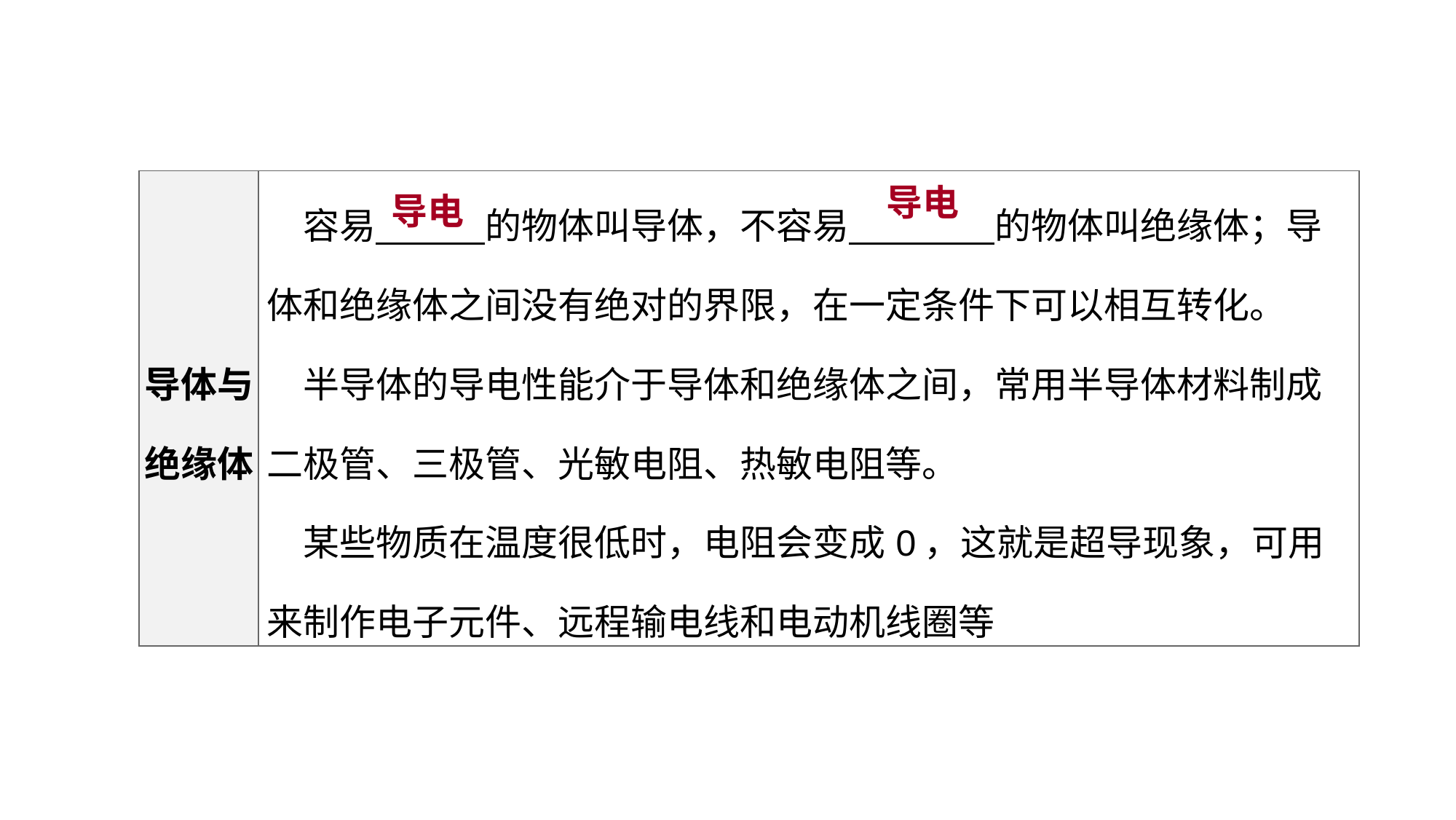

导电
导电
| 导体与绝缘体 | 容易　　　的物体叫导体，不容易　　　　的物体叫绝缘体；导体和绝缘体之间没有绝对的界限，在一定条件下可以相互转化。  　半导体的导电性能介于导体和绝缘体之间，常用半导体材料制成二极管、三极管、光敏电阻、热敏电阻等。 　某些物质在温度很低时，电阻会变成0，这就是超导现象，可用来制作电子元件、远程输电线和电动机线圈等 |
| --- | --- |
教材梳理 夯实基础